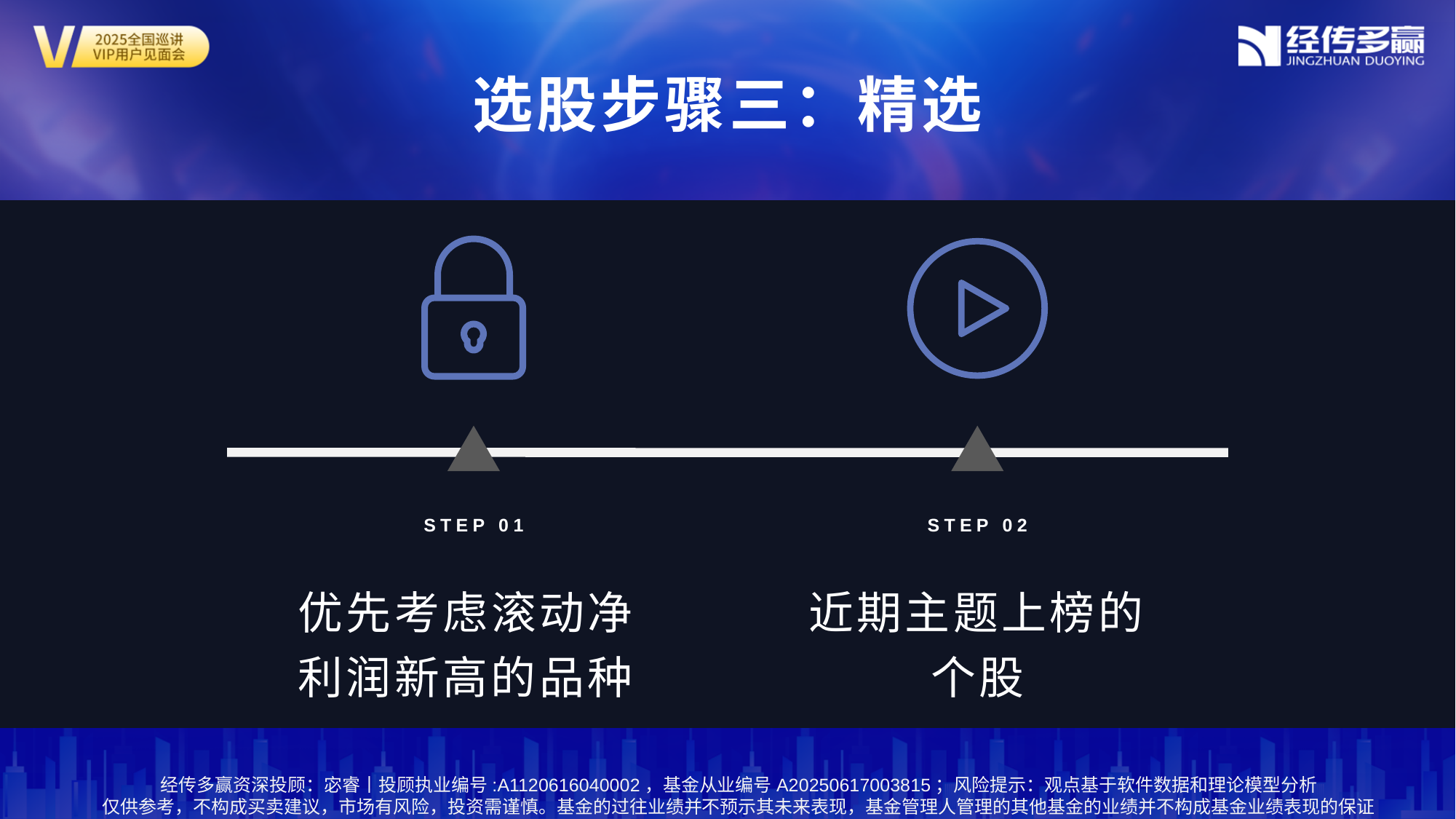

选股步骤三：精选

STEP 01
STEP 02
优先考虑滚动净利润新高的品种
近期主题上榜的个股